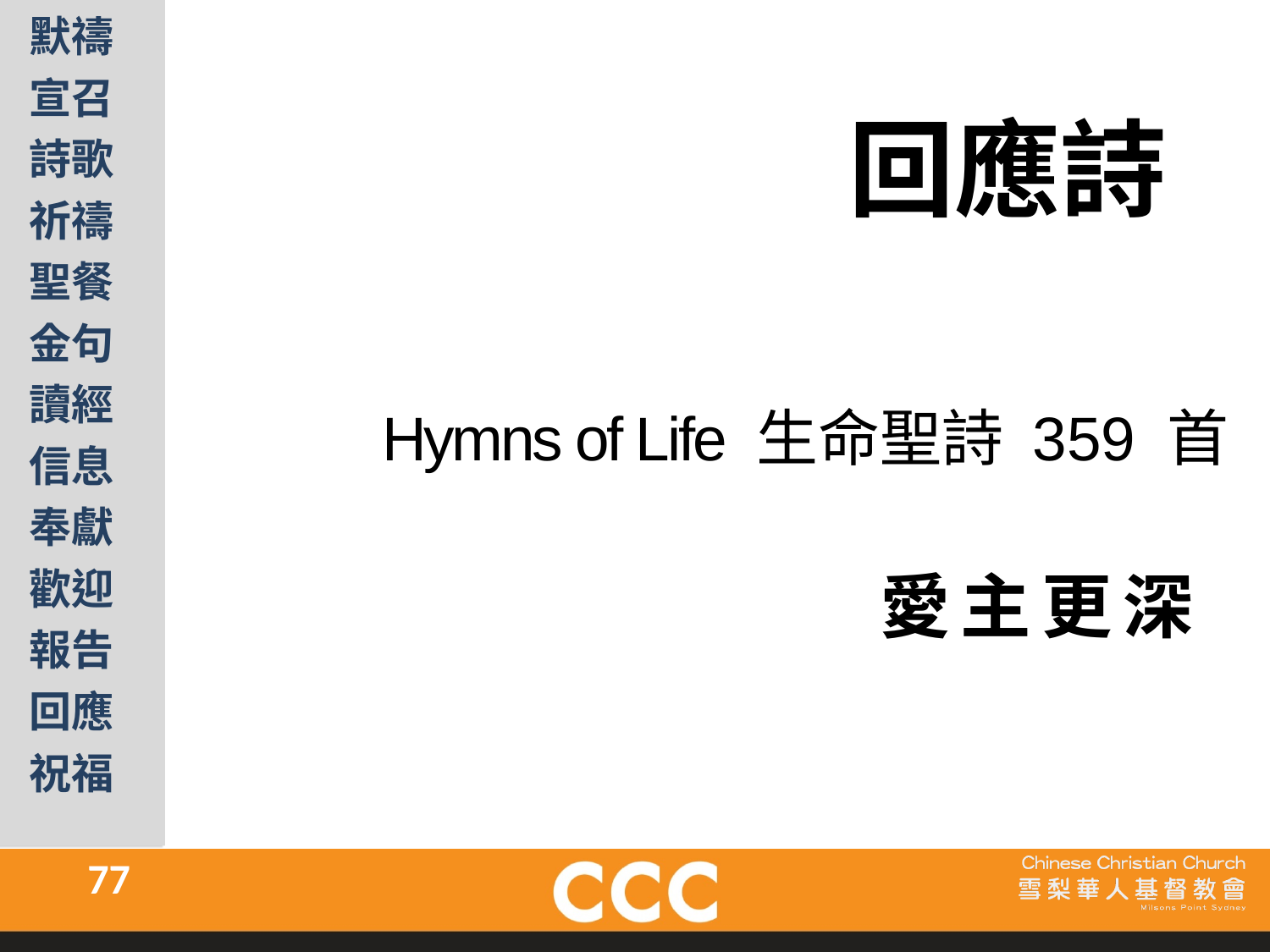

回應詩
Hymns of Life 生命聖詩 359 首
愛主更深
77